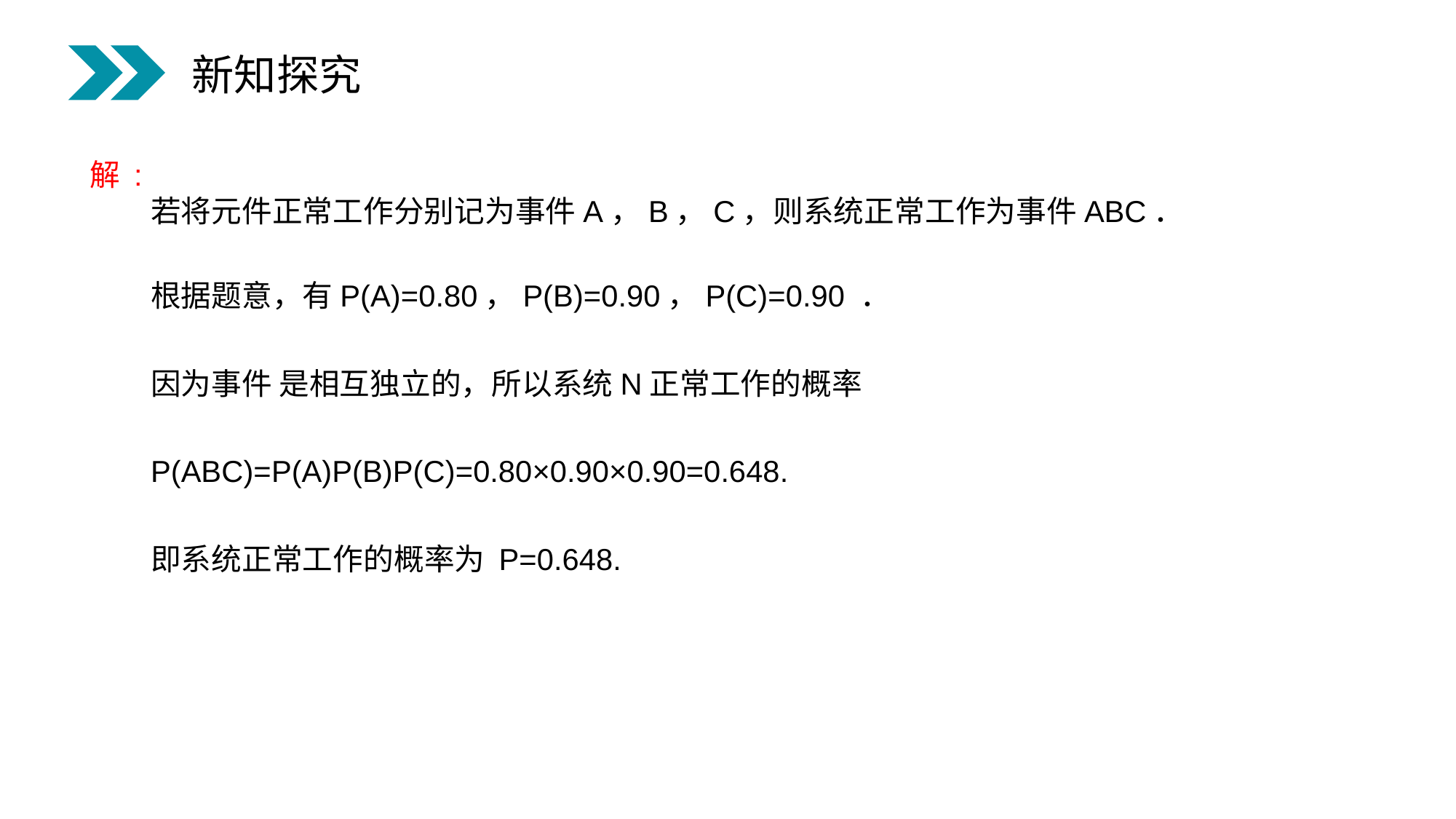

新知探究
解 :
        若将元件正常工作分别记为事件A，B，C，则系统正常工作为事件ABC．
根据题意，有P(A)=0.80，P(B)=0.90，P(C)=0.90 ．
因为事件 是相互独立的，所以系统N正常工作的概率
P(ABC)=P(A)P(B)P(C)=0.80×0.90×0.90=0.648.
即系统正常工作的概率为 P=0.648.